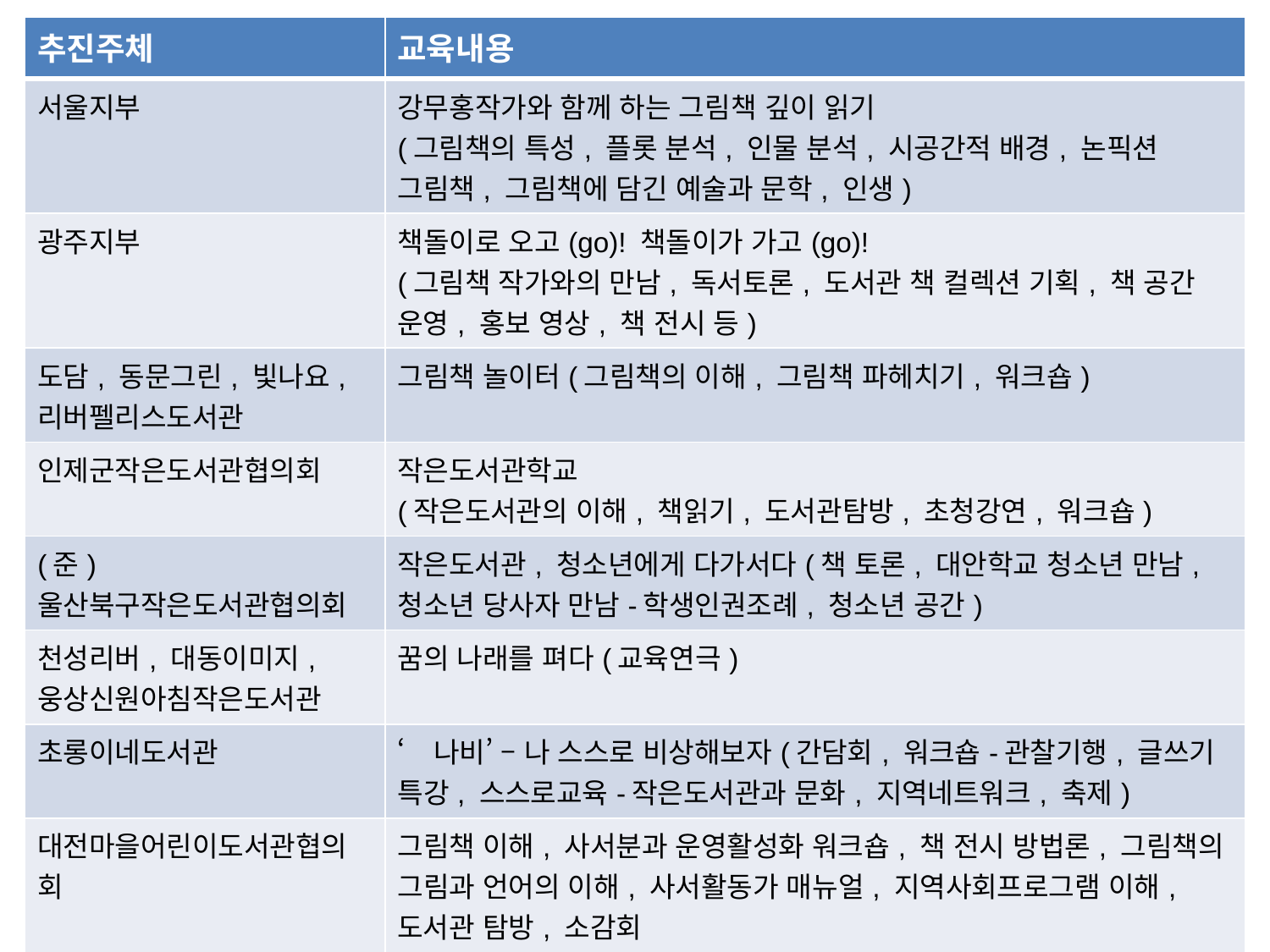

| 추진주체 | 교육내용 |
| --- | --- |
| 서울지부 | 강무홍작가와 함께 하는 그림책 깊이 읽기 (그림책의 특성, 플롯 분석, 인물 분석, 시공간적 배경, 논픽션 그림책, 그림책에 담긴 예술과 문학, 인생) |
| 광주지부 | 책돌이로 오고(go)! 책돌이가 가고(go)! (그림책 작가와의 만남, 독서토론, 도서관 책 컬렉션 기획, 책 공간 운영, 홍보 영상, 책 전시 등) |
| 도담, 동문그린, 빛나요, 리버펠리스도서관 | 그림책 놀이터(그림책의 이해, 그림책 파헤치기, 워크숍) |
| 인제군작은도서관협의회 | 작은도서관학교 (작은도서관의 이해, 책읽기, 도서관탐방, 초청강연, 워크숍) |
| (준)울산북구작은도서관협의회 | 작은도서관, 청소년에게 다가서다(책 토론, 대안학교 청소년 만남, 청소년 당사자 만남-학생인권조례, 청소년 공간) |
| 천성리버, 대동이미지, 웅상신원아침작은도서관 | 꿈의 나래를 펴다(교육연극) |
| 초롱이네도서관 | ‘나비’ – 나 스스로 비상해보자(간담회, 워크숍-관찰기행, 글쓰기 특강, 스스로교육-작은도서관과 문화, 지역네트워크, 축제) |
| 대전마을어린이도서관협의회 | 그림책 이해, 사서분과 운영활성화 워크숍, 책 전시 방법론, 그림책의 그림과 언어의 이해, 사서활동가 매뉴얼, 지역사회프로그램 이해, 도서관 탐방, 소감회 |
| 구리작은도서관협의회 | 작은도서관역량강화교육(역량강화 강의 및 토론, 작은도서관 확대 모임, 실무자 간담회, 워크숍, 협의회 구성) |
| 인천작은도서관협의회 | 독서문화기획 어떻게 할까? |